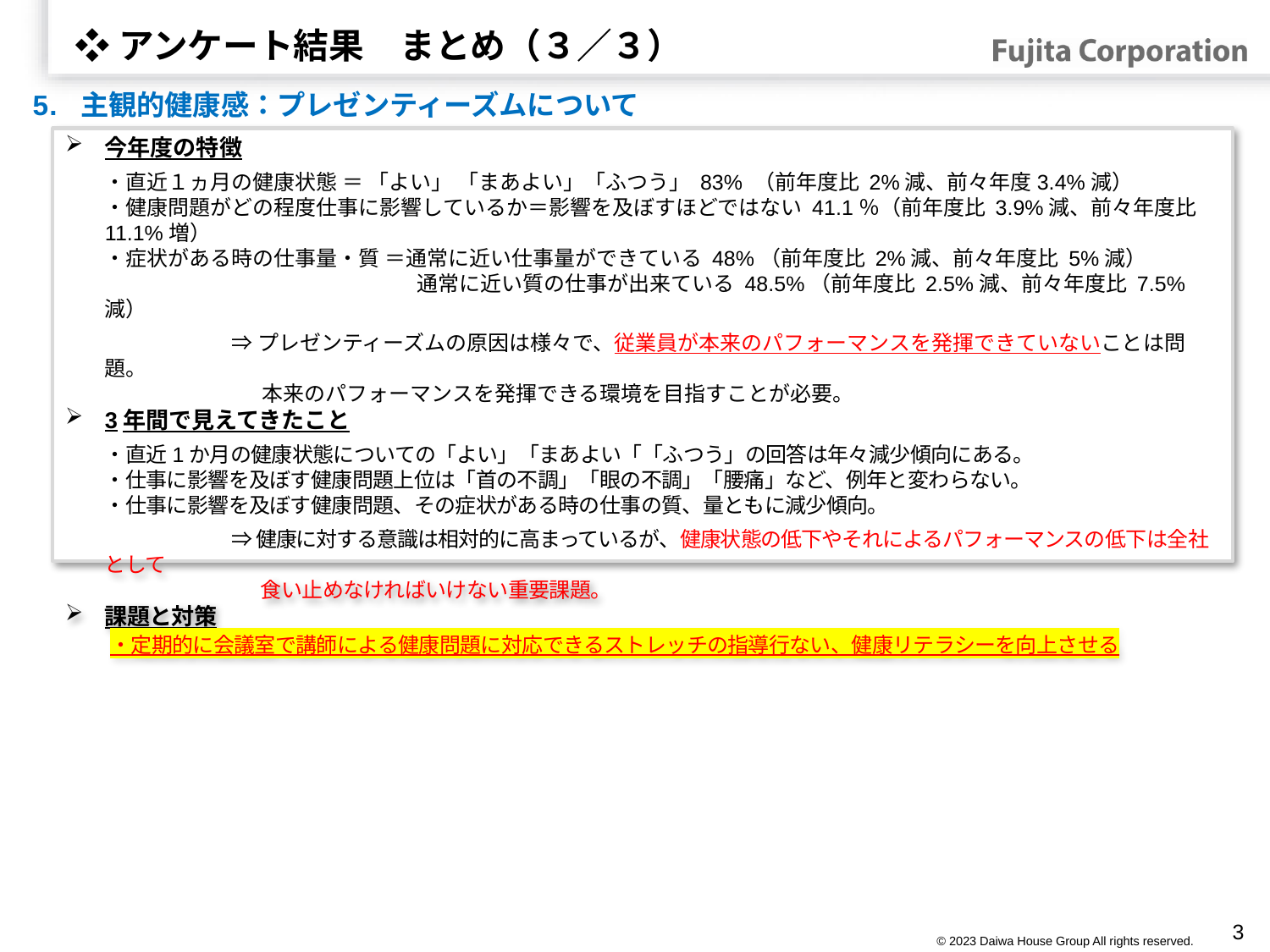

# ❖アンケート結果　まとめ（３／３）
主観的健康感：プレゼンティーズムについて
今年度の特徴
・直近１ヵ月の健康状態 ＝ 「よい」 「まあよい」「ふつう」 83% （前年度比 2%減、前々年度3.4%減）
・健康問題がどの程度仕事に影響しているか＝影響を及ぼすほどではない 41.1％（前年度比 3.9%減、前々年度比 11.1%増）
・症状がある時の仕事量・質 ＝通常に近い仕事量ができている 48%（前年度比 2%減、前々年度比 5%減）
　		　        通常に近い質の仕事が出来ている 48.5%（前年度比 2.5%減、前々年度比 7.5%減）
	⇒ プレゼンティーズムの原因は様々で、従業員が本来のパフォーマンスを発揮できていないことは問題。
	　  本来のパフォーマンスを発揮できる環境を目指すことが必要。
3年間で見えてきたこと
・直近1か月の健康状態についての「よい」「まあよい「「ふつう」の回答は年々減少傾向にある。
・仕事に影響を及ぼす健康問題上位は「首の不調」「眼の不調」「腰痛」など、例年と変わらない。
・仕事に影響を及ぼす健康問題、その症状がある時の仕事の質、量ともに減少傾向。
	⇒ 健康に対する意識は相対的に高まっているが、健康状態の低下やそれによるパフォーマンスの低下は全社として
	　  食い止めなければいけない重要課題。
課題と対策
　　・定期的に会議室で講師による健康問題に対応できるストレッチの指導行ない、健康リテラシーを向上させる

3
© 2023 Daiwa House Group All rights reserved.